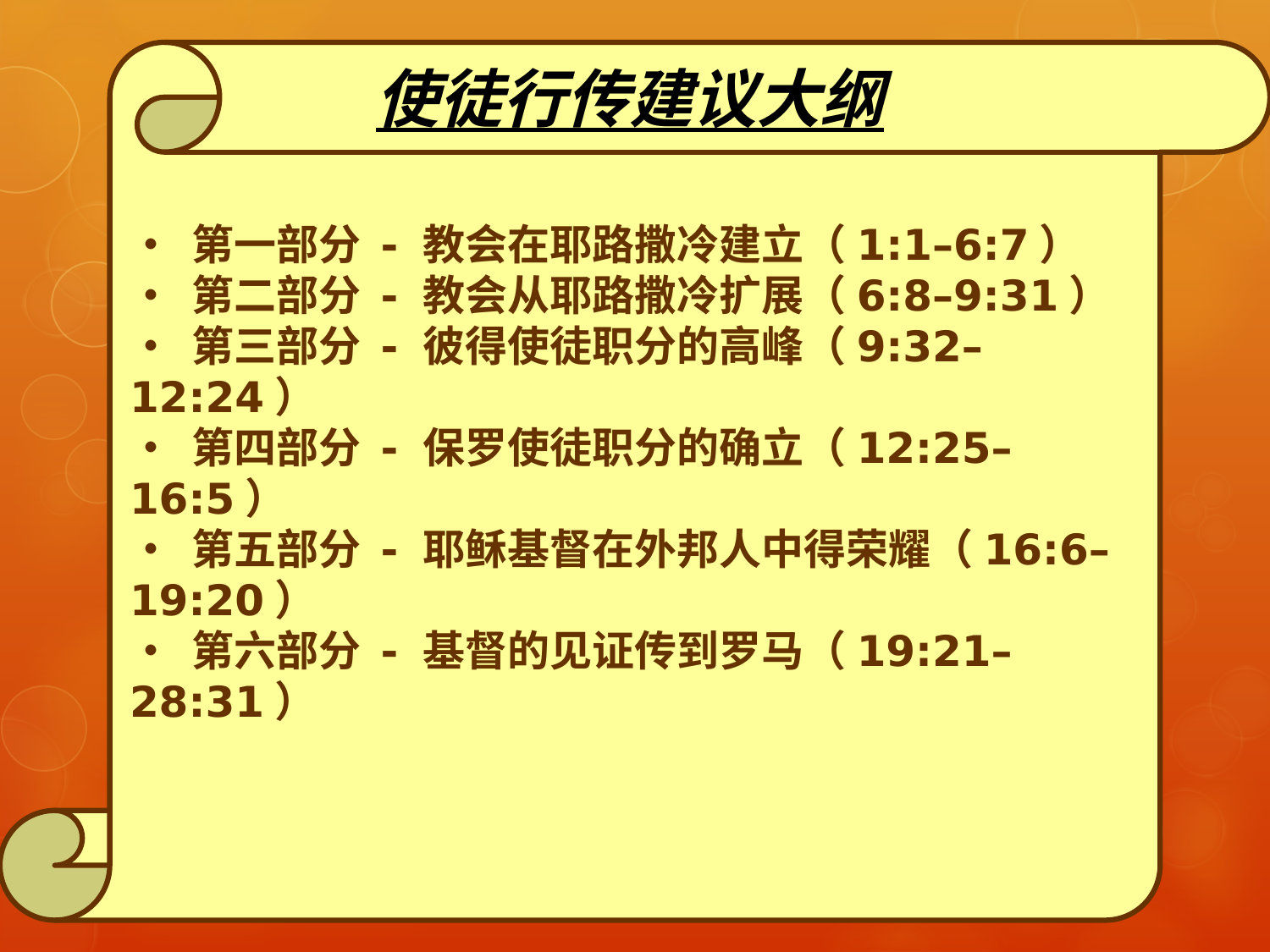

使徒行传建议大纲
• 第一部分 - 教会在耶路撒冷建立（1:1–6:7）
• 第二部分 - 教会从耶路撒冷扩展（6:8–9:31）
• 第三部分 - 彼得使徒职分的高峰（9:32–12:24）
• 第四部分 - 保罗使徒职分的确立（12:25–16:5）
• 第五部分 - 耶稣基督在外邦人中得荣耀（16:6–19:20）
• 第六部分 - 基督的见证传到罗马（19:21–28:31）